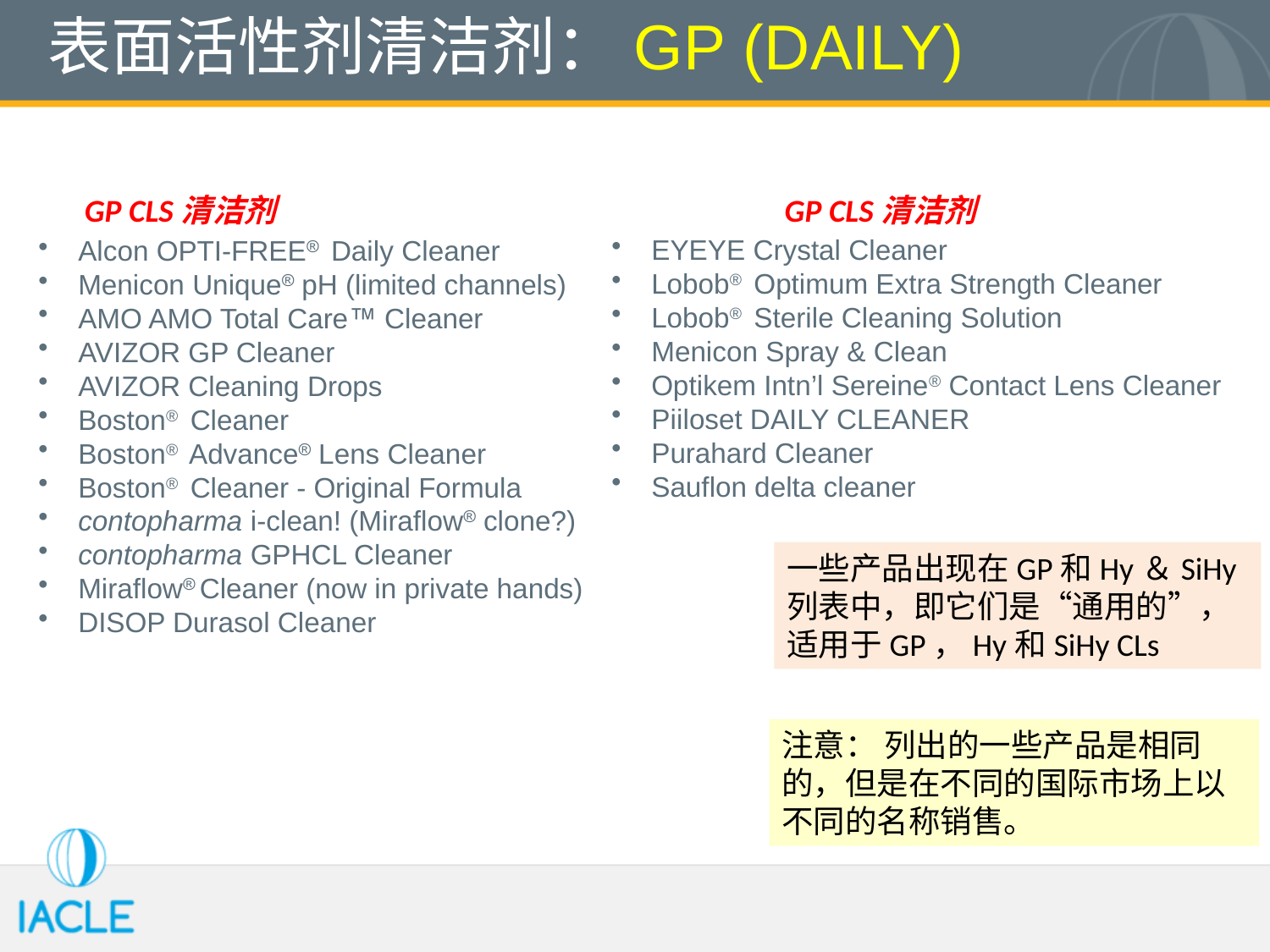

# 表面活性剂清洁剂：GP (DAILY)
GP CLS清洁剂
GP CLS清洁剂
EYEYE Crystal Cleaner
Lobob®  Optimum Extra Strength Cleaner
Lobob®  Sterile Cleaning Solution
Menicon Spray & Clean
Optikem Intn’l Sereine® Contact Lens Cleaner
Piiloset DAILY CLEANER
Purahard Cleaner
Sauflon delta cleaner

Alcon OPTI-FREE®  Daily Cleaner
Menicon Unique® pH (limited channels)
AMO AMO Total Care™ Cleaner
AVIZOR GP Cleaner
AVIZOR Cleaning Drops
Boston®  Cleaner
Boston®  Advance® Lens Cleaner
Boston®  Cleaner - Original Formula
contopharma i-clean! (Miraflow® clone?)
contopharma GPHCL Cleaner
Miraflow® Cleaner (now in private hands)
DISOP Durasol Cleaner
一些产品出现在GP和Hy＆SiHy列表中，即它们是“通用的”，适用于GP，Hy和SiHy CLs
注意： 列出的一些产品是相同的，但是在不同的国际市场上以不同的名称销售。